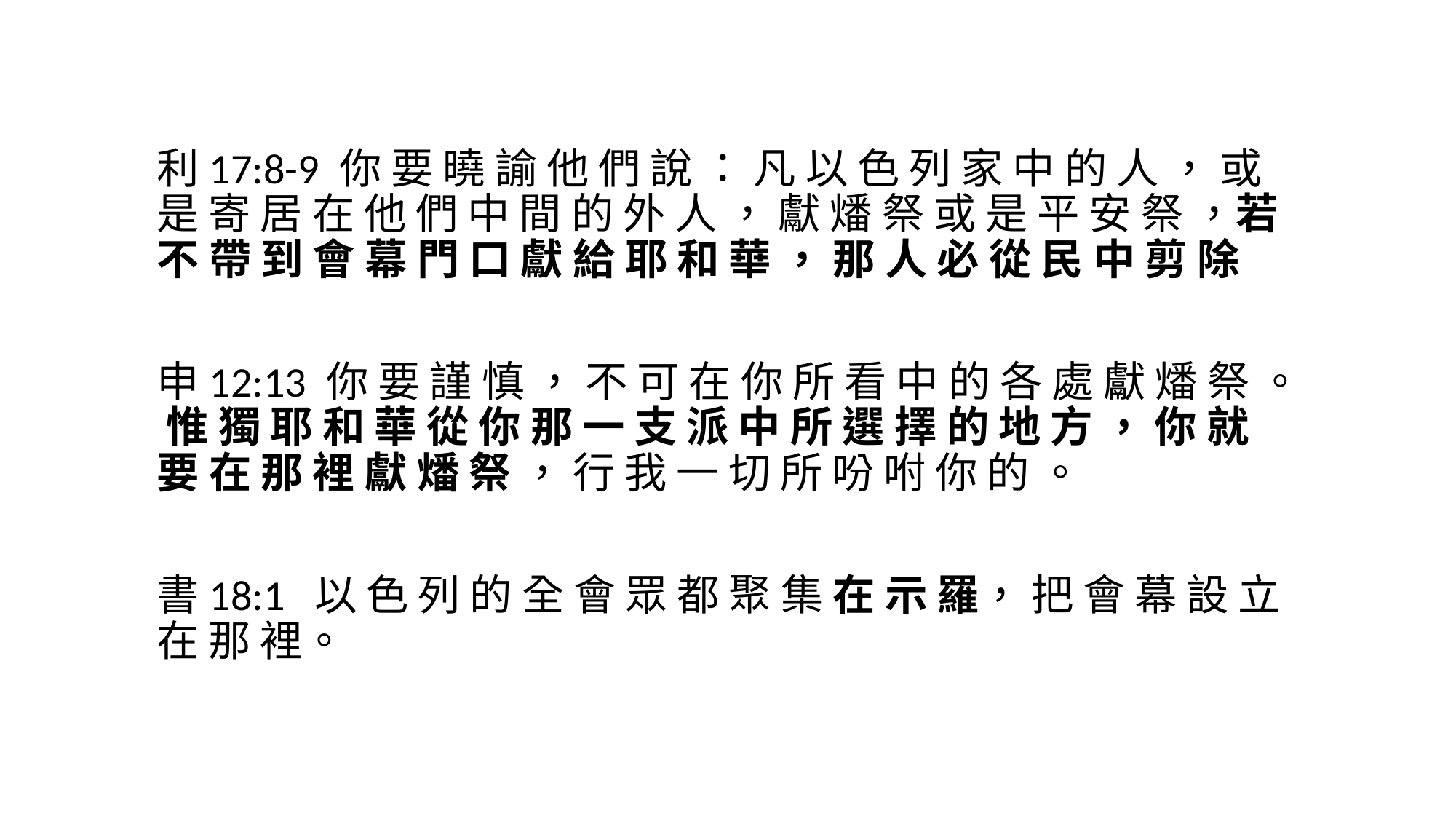

利17:8-9 你 要 曉 諭 他 們 說 ： 凡 以 色 列 家 中 的 人 ， 或 是 寄 居 在 他 們 中 間 的 外 人 ， 獻 燔 祭 或 是 平 安 祭 ，若 不 帶 到 會 幕 門 口 獻 給 耶 和 華 ， 那 人 必 從 民 中 剪 除

申12:13 你 要 謹 慎 ， 不 可 在 你 所 看 中 的 各 處 獻 燔 祭 。 惟 獨 耶 和 華 從 你 那 一 支 派 中 所 選 擇 的 地 方 ， 你 就 要 在 那 裡 獻 燔 祭 ， 行 我 一 切 所 吩 咐 你 的 。

書18:1  以 色 列 的 全 會 眾 都 聚 集 在 示 羅， 把 會 幕 設 立 在 那 裡。